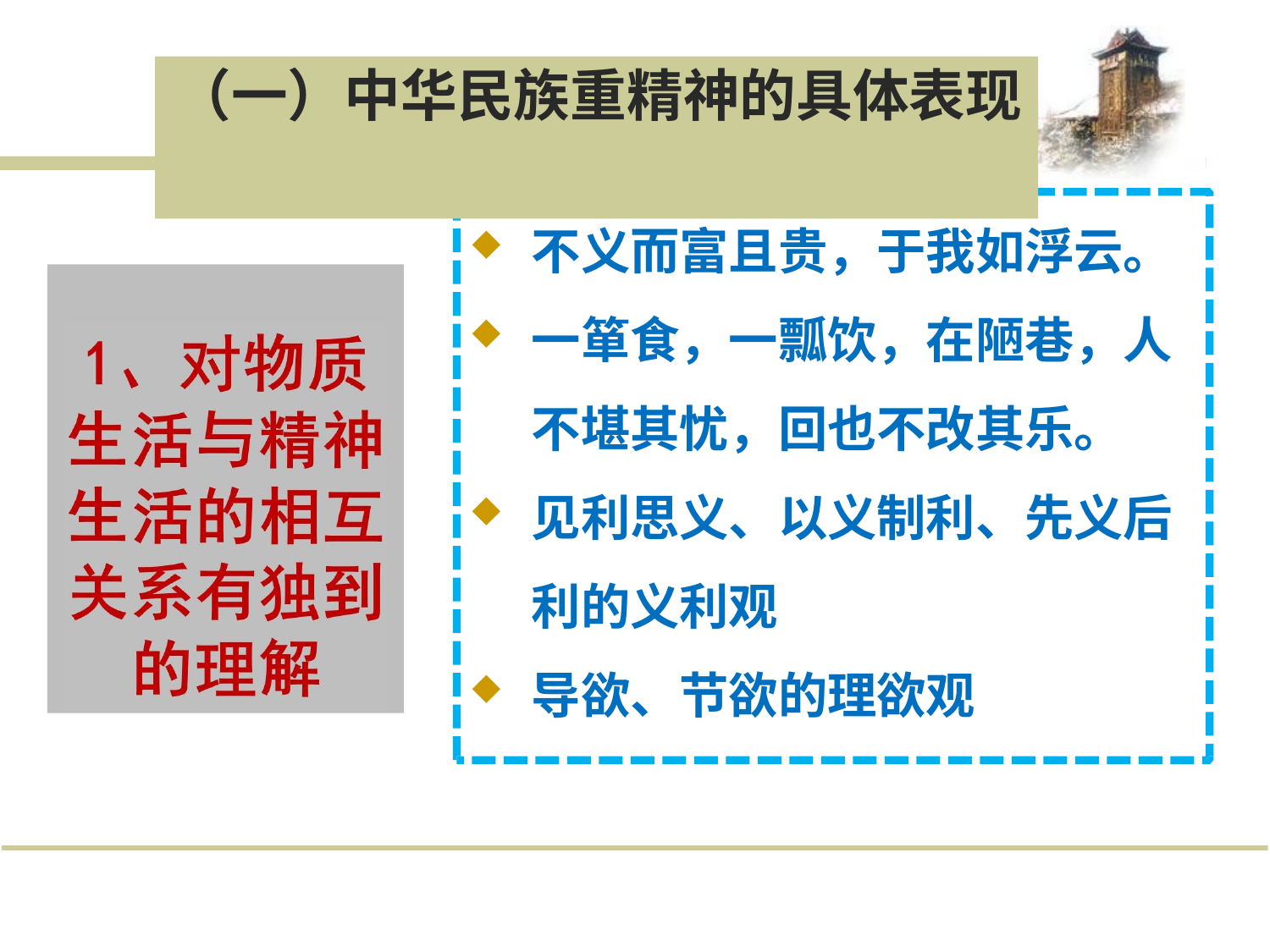

# （一）中华民族重精神的具体表现

不义而富且贵，于我如浮云。
一箪食，一瓢饮，在陋巷，人 不堪其忧，回也不改其乐。
见利思义、以义制利、先义后 利的义利观
导欲、节欲的理欲观